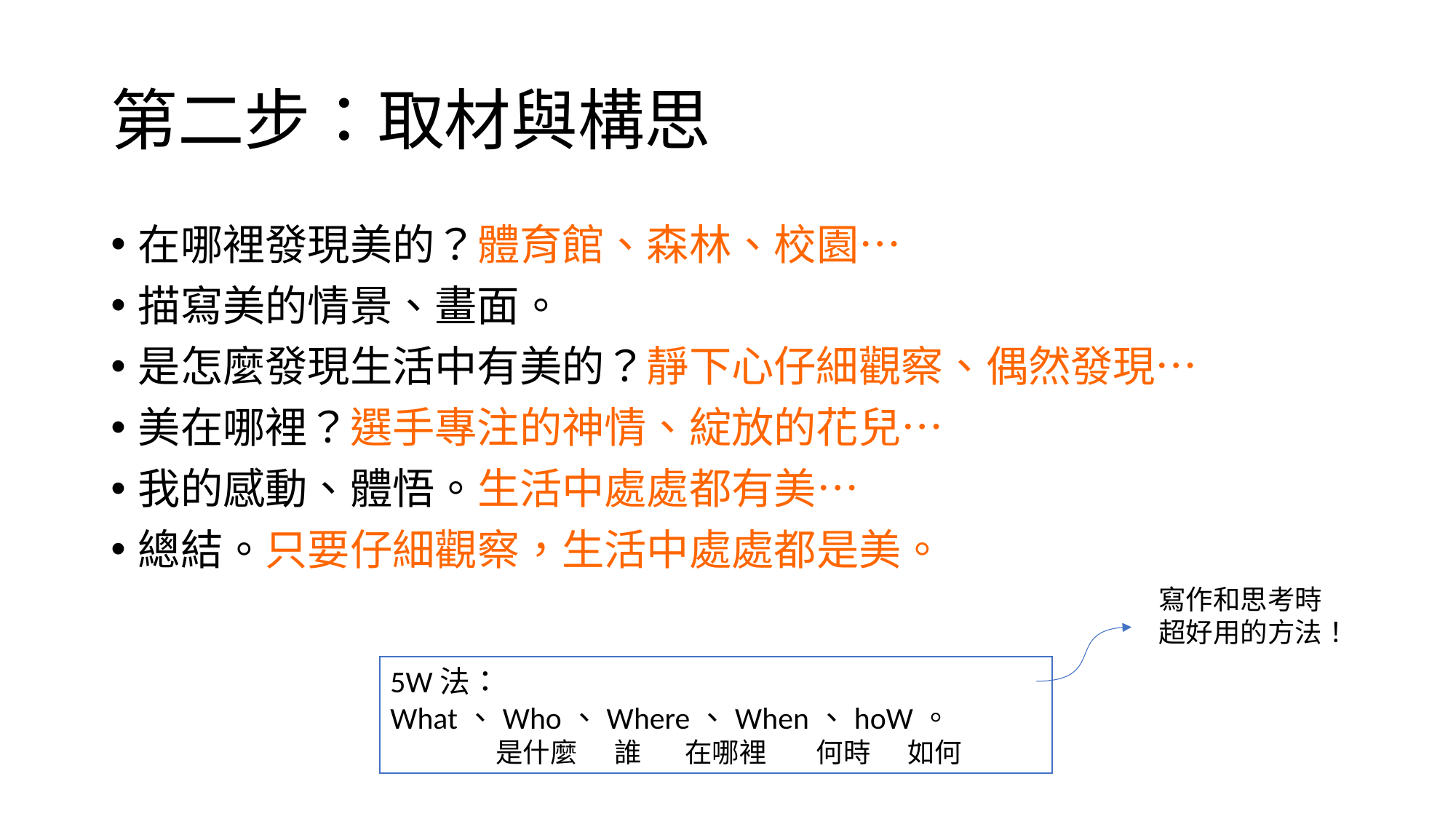

# 第二步：取材與構思
在哪裡發現美的？體育館、森林、校園…
描寫美的情景、畫面。
是怎麼發現生活中有美的？靜下心仔細觀察、偶然發現…
美在哪裡？選手專注的神情、綻放的花兒…
我的感動、體悟。生活中處處都有美…
總結。只要仔細觀察，生活中處處都是美。
寫作和思考時超好用的方法！
5W法：What、Who、Where、When、hoW。
                是什麼      誰       在哪裡        何時      如何